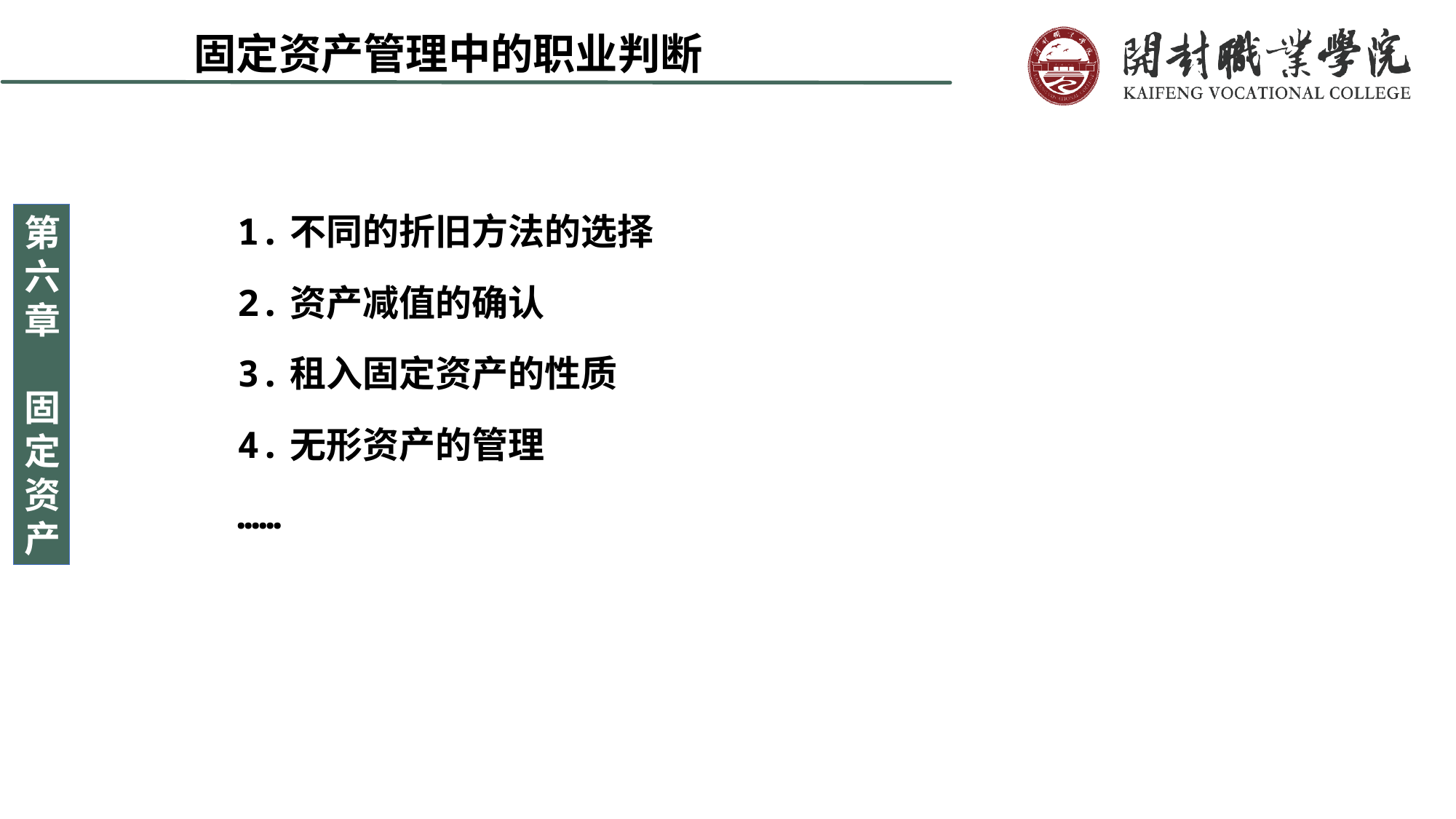

固定资产管理中的职业判断
1.不同的折旧方法的选择
2.资产减值的确认
3.租入固定资产的性质
4.无形资产的管理
……